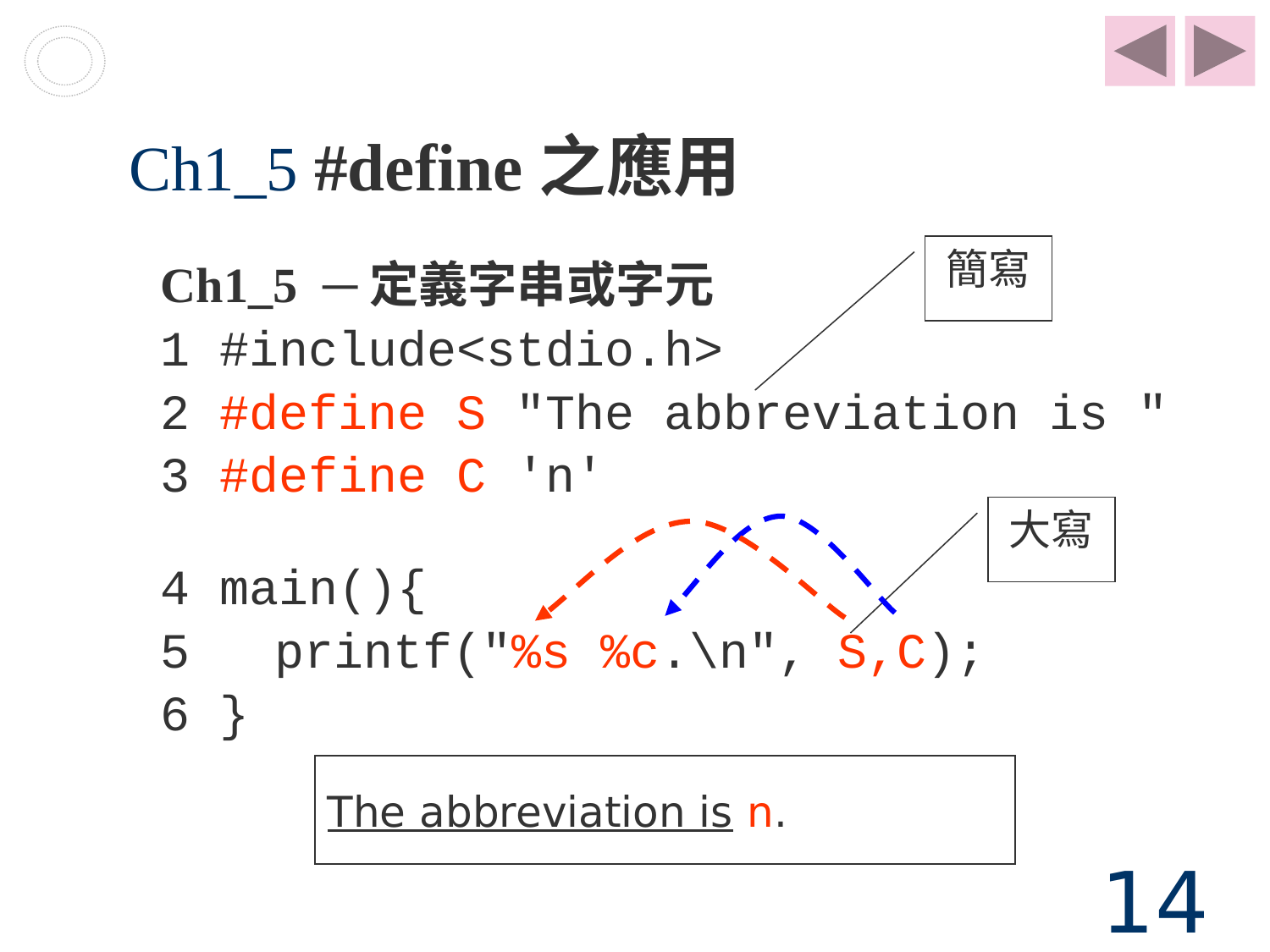

# Ch1_5 #define之應用
簡寫
Ch1_5  ─定義字串或字元
1 #include<stdio.h>
2 #define S "The abbreviation is "
3 #define C 'n'
大寫

4 main(){
5	 printf("%s %c.\n", S,C);
6 }
The abbreviation is n.
14